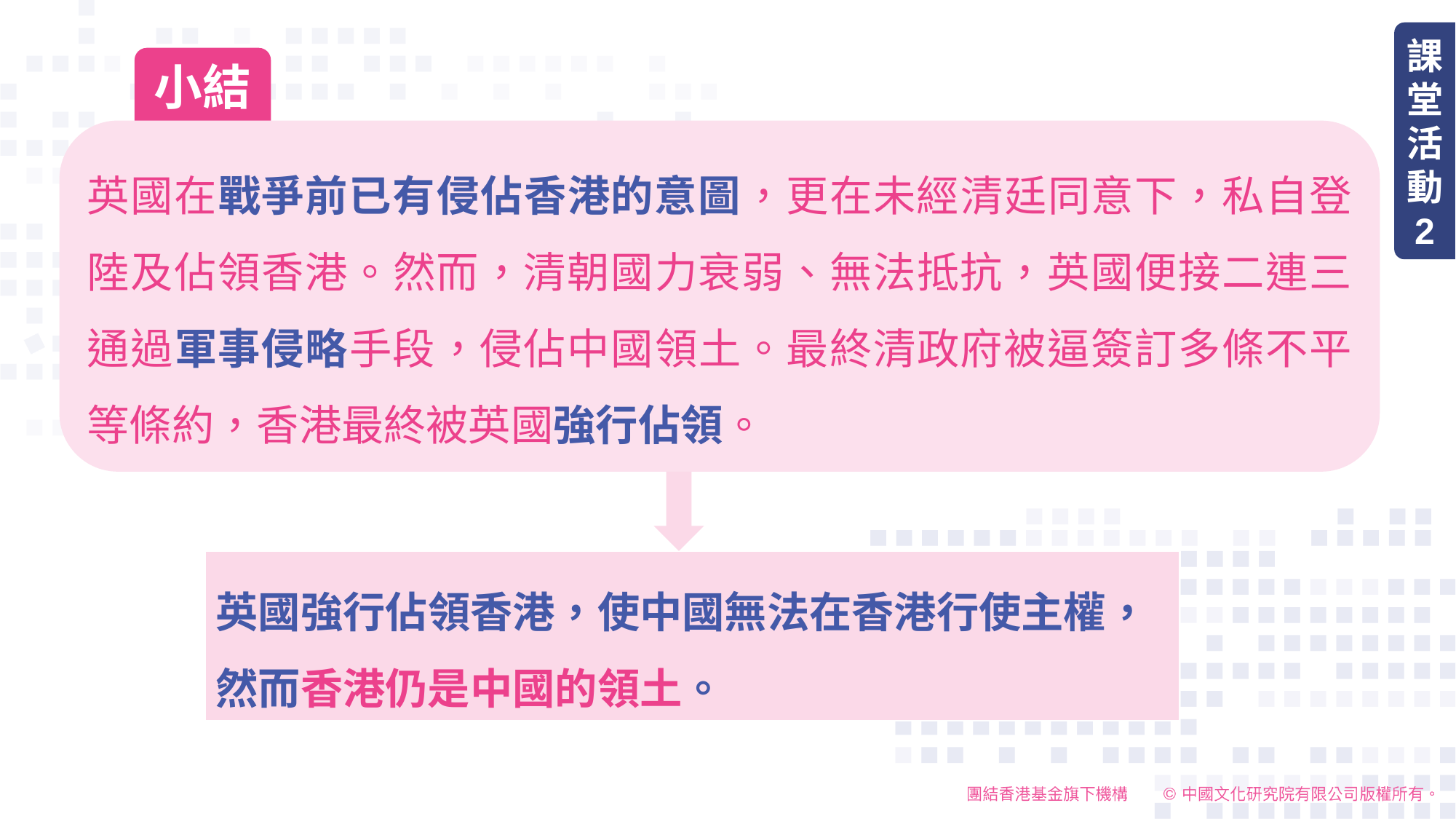

課堂活動
2

小結
英國在戰爭前已有侵佔香港的意圖，更在未經清廷同意下，私自登陸及佔領香港。然而，清朝國力衰弱、無法抵抗，英國便接二連三通過軍事侵略手段，侵佔中國領土。最終清政府被逼簽訂多條不平等條約，香港最終被英國強行佔領。

英國強行佔領香港，使中國無法在香港行使主權，然而香港仍是中國的領土。